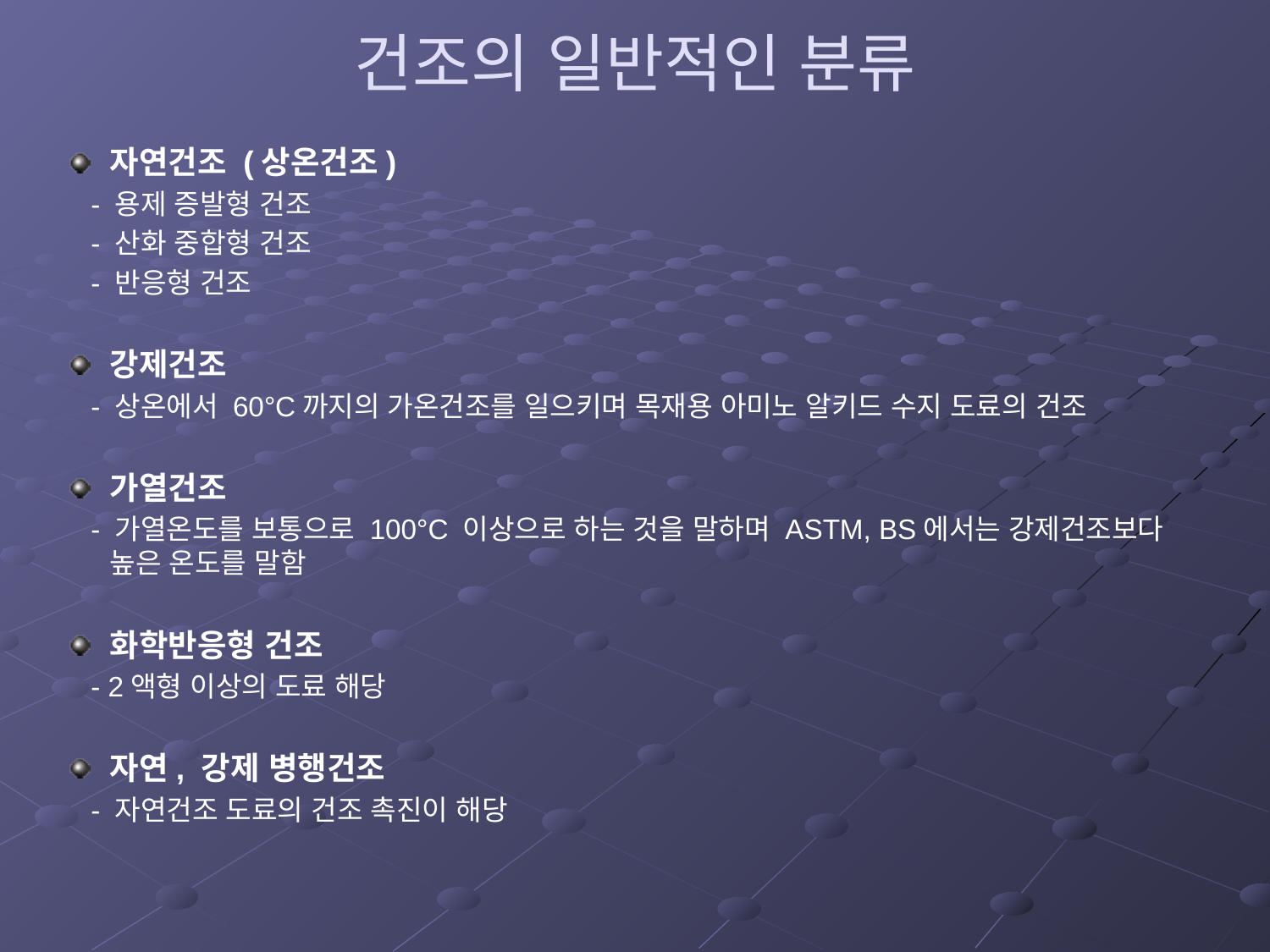

# 건조의 일반적인 분류
자연건조 (상온건조)
   - 용제 증발형 건조
   - 산화 중합형 건조
   - 반응형 건조

강제건조
   - 상온에서 60°C까지의 가온건조를 일으키며 목재용 아미노 알키드 수지 도료의 건조

가열건조
   - 가열온도를 보통으로 100°C 이상으로 하는 것을 말하며 ASTM, BS에서는 강제건조보다 높은 온도를 말함

화학반응형 건조
   - 2액형 이상의 도료 해당

자연, 강제 병행건조
   - 자연건조 도료의 건조 촉진이 해당